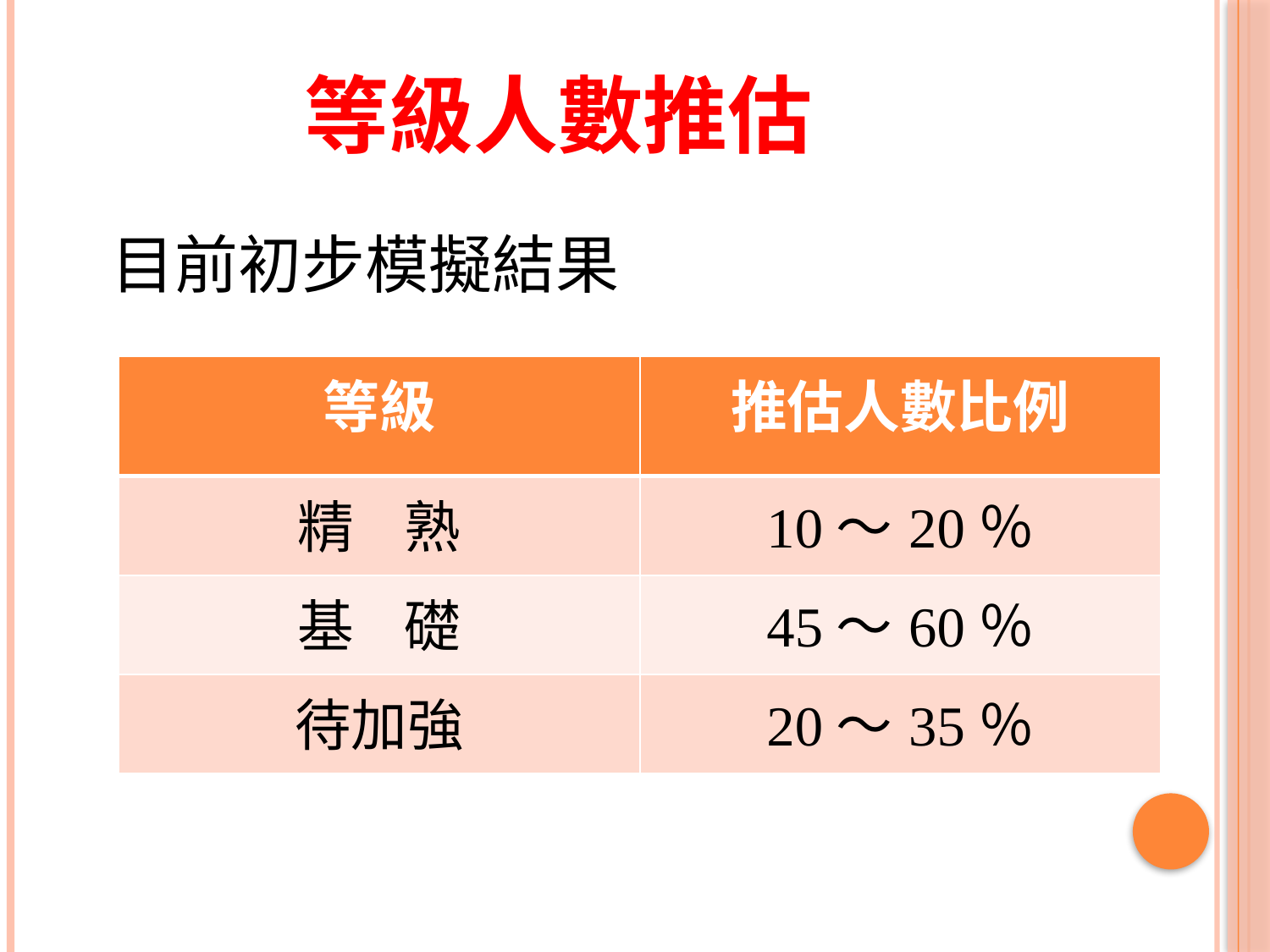

# 等級人數推估
目前初步模擬結果

| 等級 | 推估人數比例 |
| --- | --- |
| 精 熟 | 10～20％ |
| 基 礎 | 45～60％ |
| 待加強 | 20～35％ |